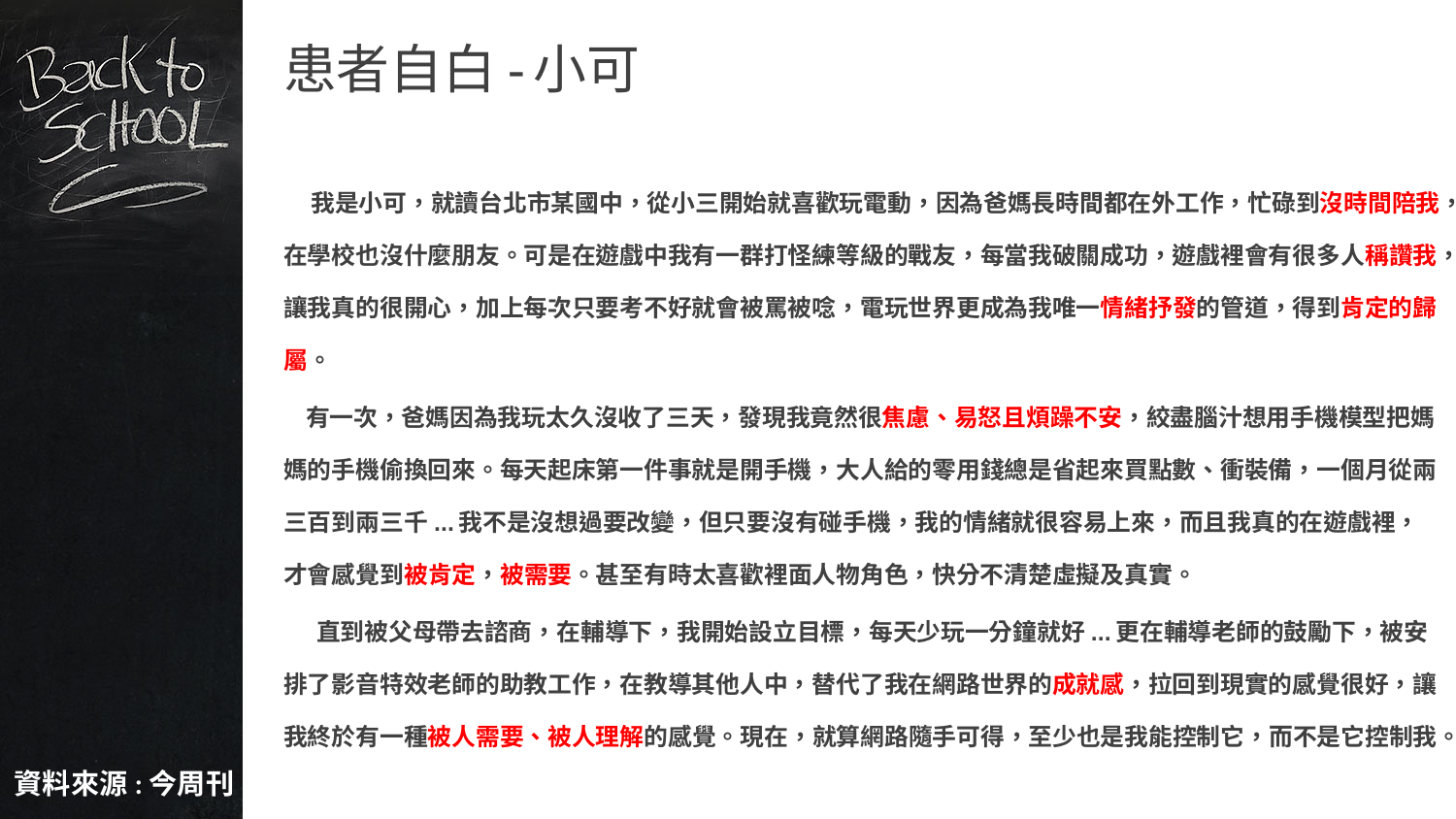

患者自白-小可
    我是小可，就讀台北市某國中，從小三開始就喜歡玩電動，因為爸媽長時間都在外工作，忙碌到沒時間陪我，在學校也沒什麼朋友。可是在遊戲中我有一群打怪練等級的戰友，每當我破關成功，遊戲裡會有很多人稱讚我，讓我真的很開心，加上每次只要考不好就會被罵被唸，電玩世界更成為我唯一情緒抒發的管道，得到肯定的歸屬。
   有一次，爸媽因為我玩太久沒收了三天，發現我竟然很焦慮、易怒且煩躁不安，絞盡腦汁想用手機模型把媽媽的手機偷換回來。每天起床第一件事就是開手機，大人給的零用錢總是省起來買點數、衝裝備，一個月從兩三百到兩三千...我不是沒想過要改變，但只要沒有碰手機，我的情緒就很容易上來，而且我真的在遊戲裡，才會感覺到被肯定，被需要。甚至有時太喜歡裡面人物角色，快分不清楚虛擬及真實。
     直到被父母帶去諮商，在輔導下，我開始設立目標，每天少玩一分鐘就好...更在輔導老師的鼓勵下，被安排了影音特效老師的助教工作，在教導其他人中，替代了我在網路世界的成就感，拉回到現實的感覺很好，讓我終於有一種被人需要、被人理解的感覺。現在，就算網路隨手可得，至少也是我能控制它，而不是它控制我。
資料來源:今周刊